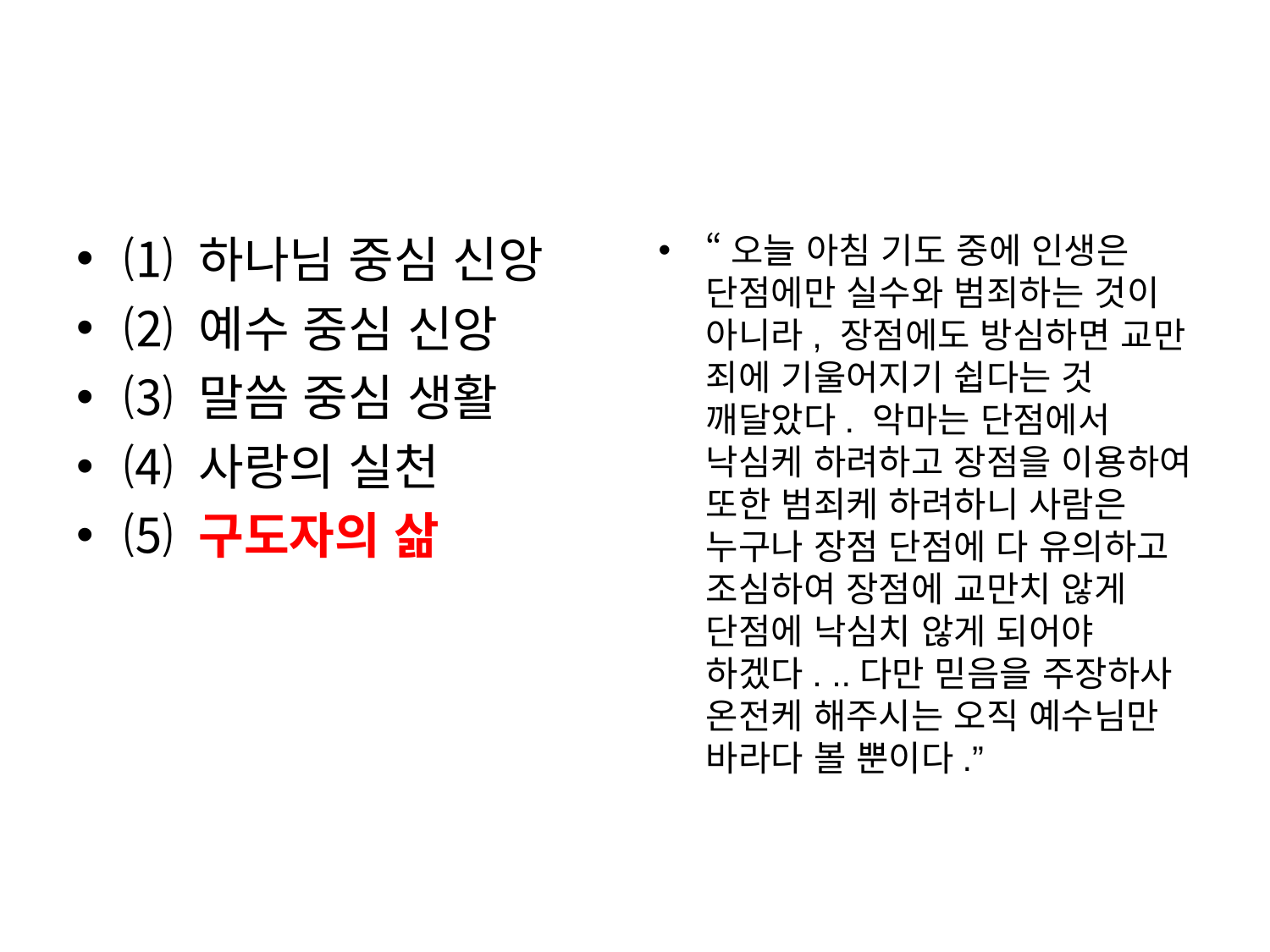

#
⑴ 하나님 중심 신앙
⑵ 예수 중심 신앙
⑶ 말씀 중심 생활
⑷ 사랑의 실천
⑸ 구도자의 삶

“오늘 아침 기도 중에 인생은 단점에만 실수와 범죄하는 것이 아니라, 장점에도 방심하면 교만 죄에 기울어지기 쉽다는 것 깨달았다. 악마는 단점에서 낙심케 하려하고 장점을 이용하여 또한 범죄케 하려하니 사람은 누구나 장점 단점에 다 유의하고 조심하여 장점에 교만치 않게 단점에 낙심치 않게 되어야 하겠다. ..다만 믿음을 주장하사 온전케 해주시는 오직 예수님만 바라다 볼 뿐이다.”